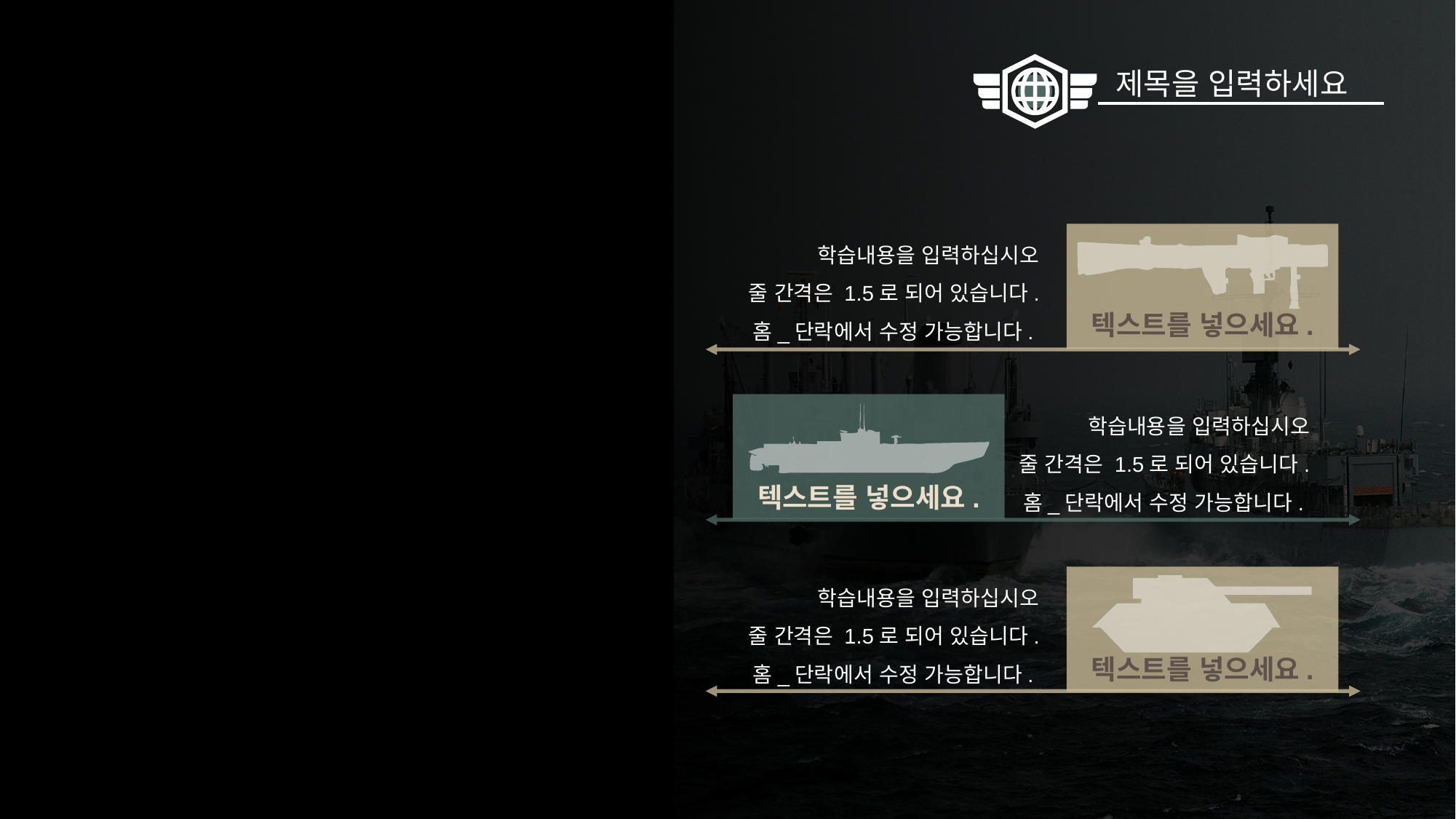

제목을 입력하세요

학습내용을 입력하십시오
줄 간격은 1.5로 되어 있습니다.
홈_단락에서 수정 가능합니다.

텍스트를 넣으세요.

학습내용을 입력하십시오
줄 간격은 1.5로 되어 있습니다.
홈_단락에서 수정 가능합니다.

텍스트를 넣으세요.
학습내용을 입력하십시오
줄 간격은 1.5로 되어 있습니다.
홈_단락에서 수정 가능합니다.

텍스트를 넣으세요.